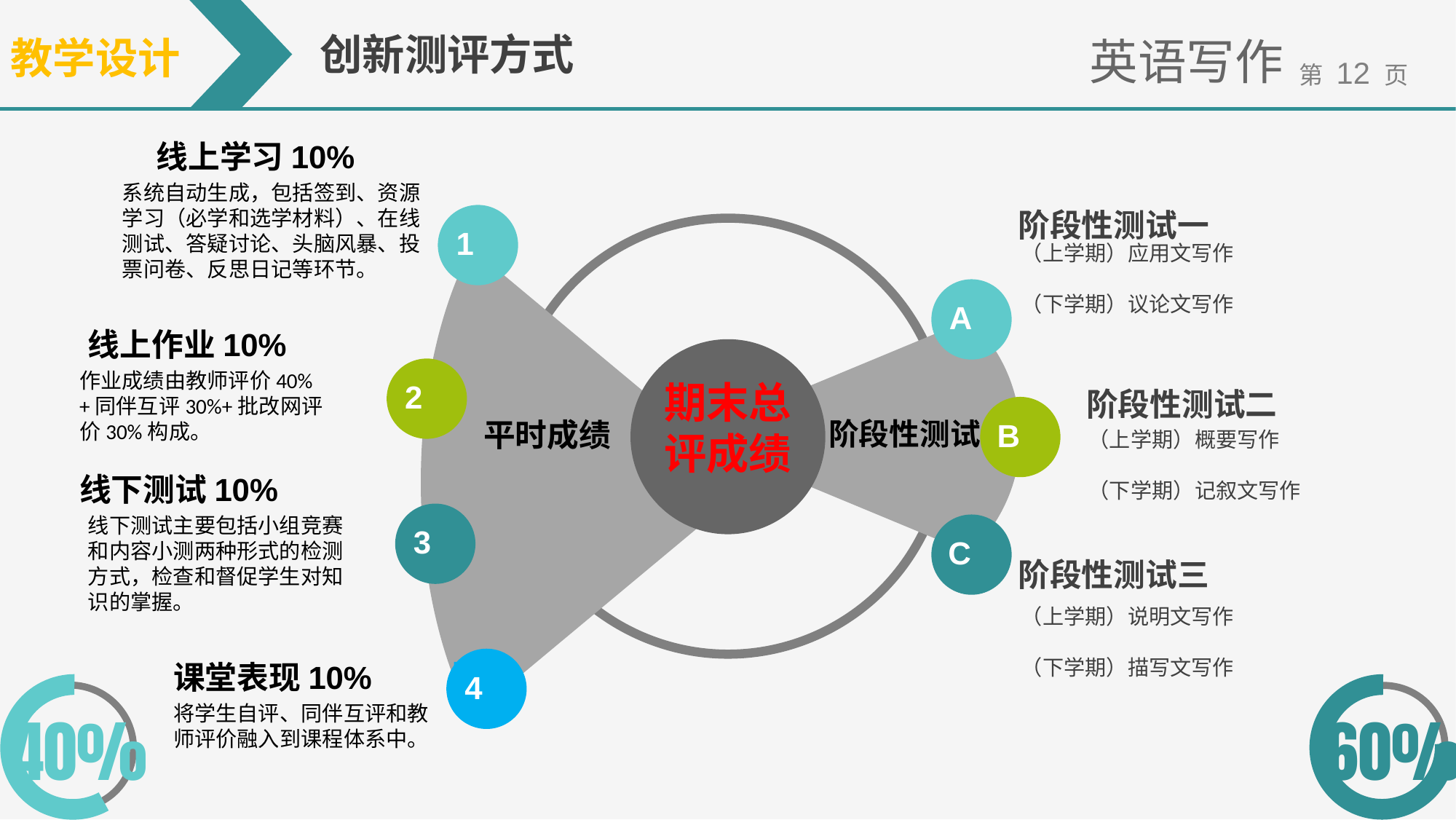

创新测评方式
教学设计
英语写作
线上学习10%
系统自动生成，包括签到、资源学习（必学和选学材料）、在线测试、答疑讨论、头脑风暴、投票问卷、反思日记等环节。

1
阶段性测试一

（上学期）应用文写作

（下学期）议论文写作

A

线上作业10%

期末总评成绩

2
作业成绩由教师评价40%+同伴互评30%+批改网评价30%构成。
阶段性测试二

B
平时成绩
阶段性测试
（上学期）概要写作

（下学期）记叙文写作
线下测试10%

3
线下测试主要包括小组竞赛和内容小测两种形式的检测方式，检查和督促学生对知识的掌握。

C
阶段性测试三
（上学期）说明文写作

（下学期）描写文写作

4
课堂表现10%

60%

40%
将学生自评、同伴互评和教师评价融入到课程体系中。